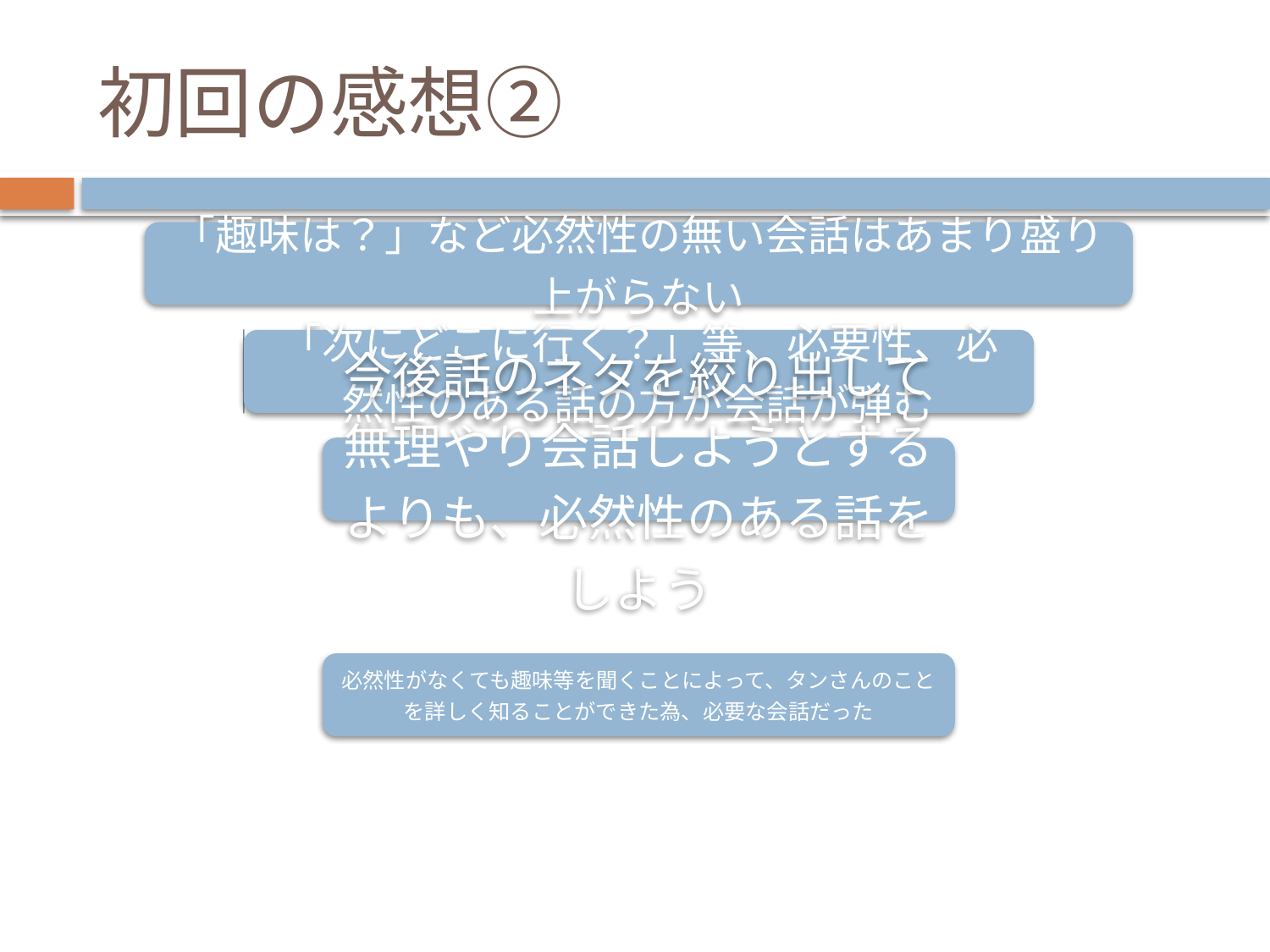

# 初回の感想②
「趣味は？」など必然性の無い会話はあまり盛り上がらない
必然性がなくても趣味等を聞くことによって、タンさんのことを詳しく知ることができた為、必要な会話だった